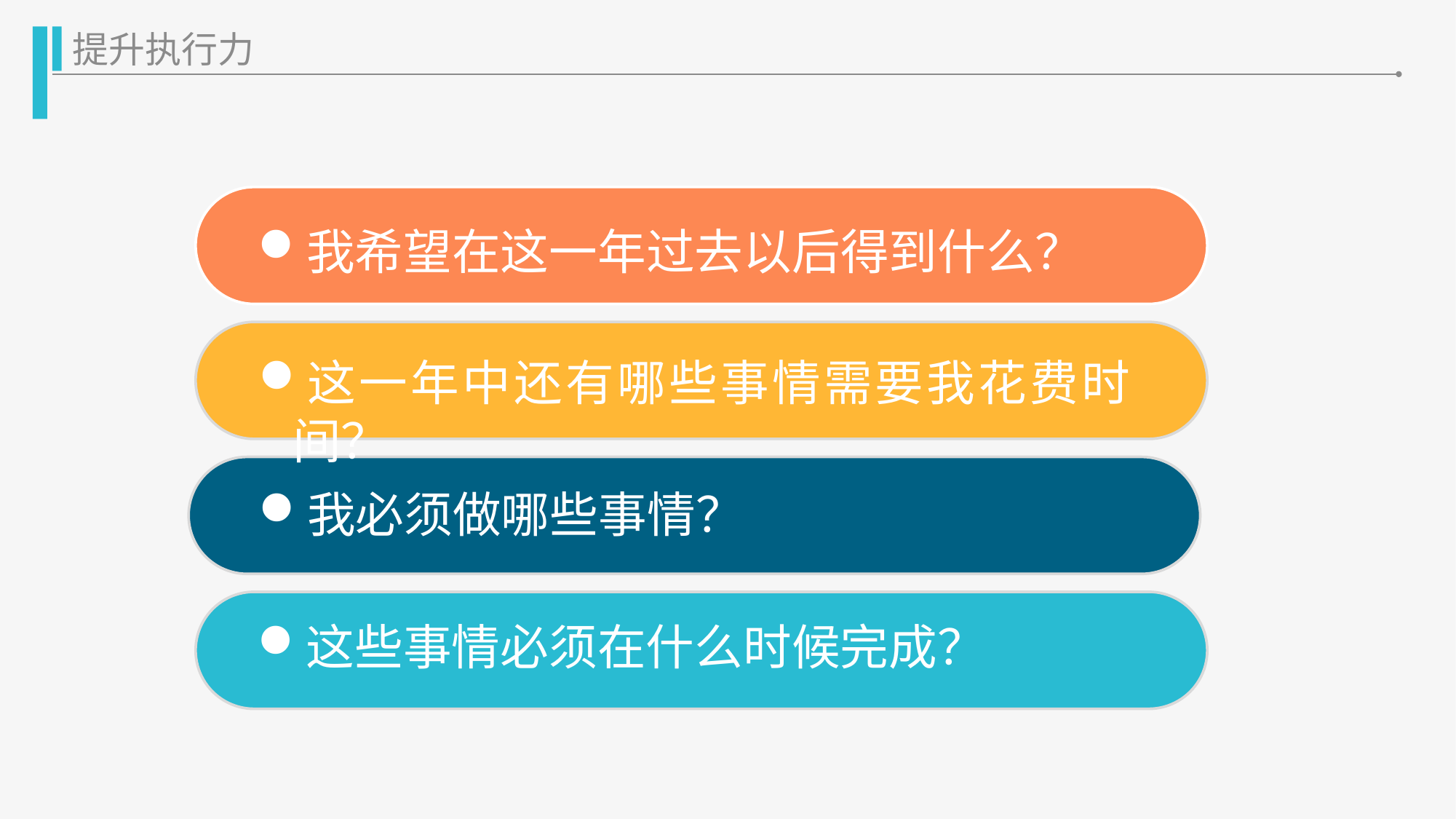

提升执行力

我希望在这一年过去以后得到什么？

这一年中还有哪些事情需要我花费时间？

我必须做哪些事情？

这些事情必须在什么时候完成？